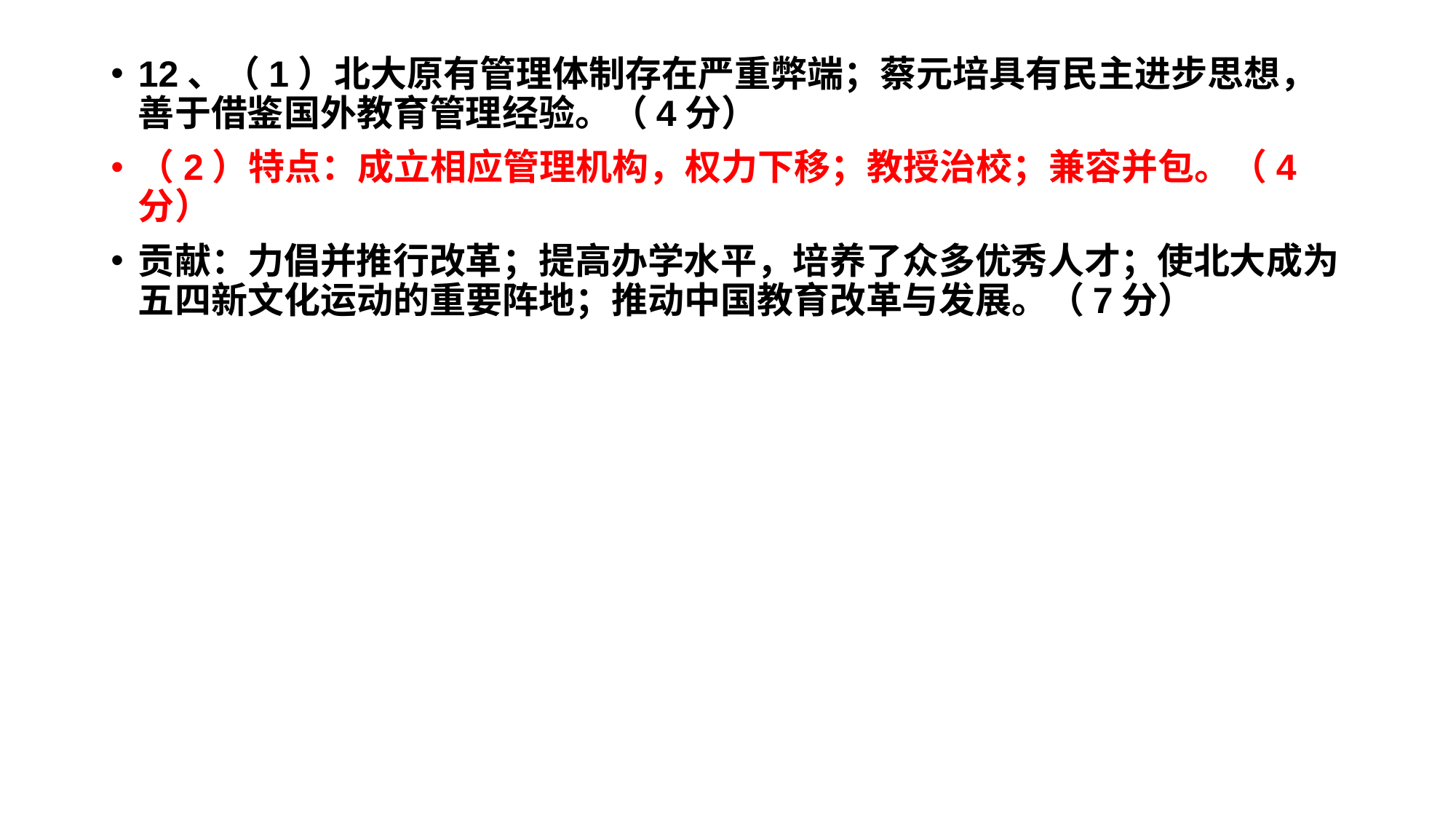

12、（1）北大原有管理体制存在严重弊端；蔡元培具有民主进步思想，善于借鉴国外教育管理经验。（4分）
（2）特点：成立相应管理机构，权力下移；教授治校；兼容并包。（4分）
贡献：力倡并推行改革；提高办学水平，培养了众多优秀人才；使北大成为五四新文化运动的重要阵地；推动中国教育改革与发展。（7分）